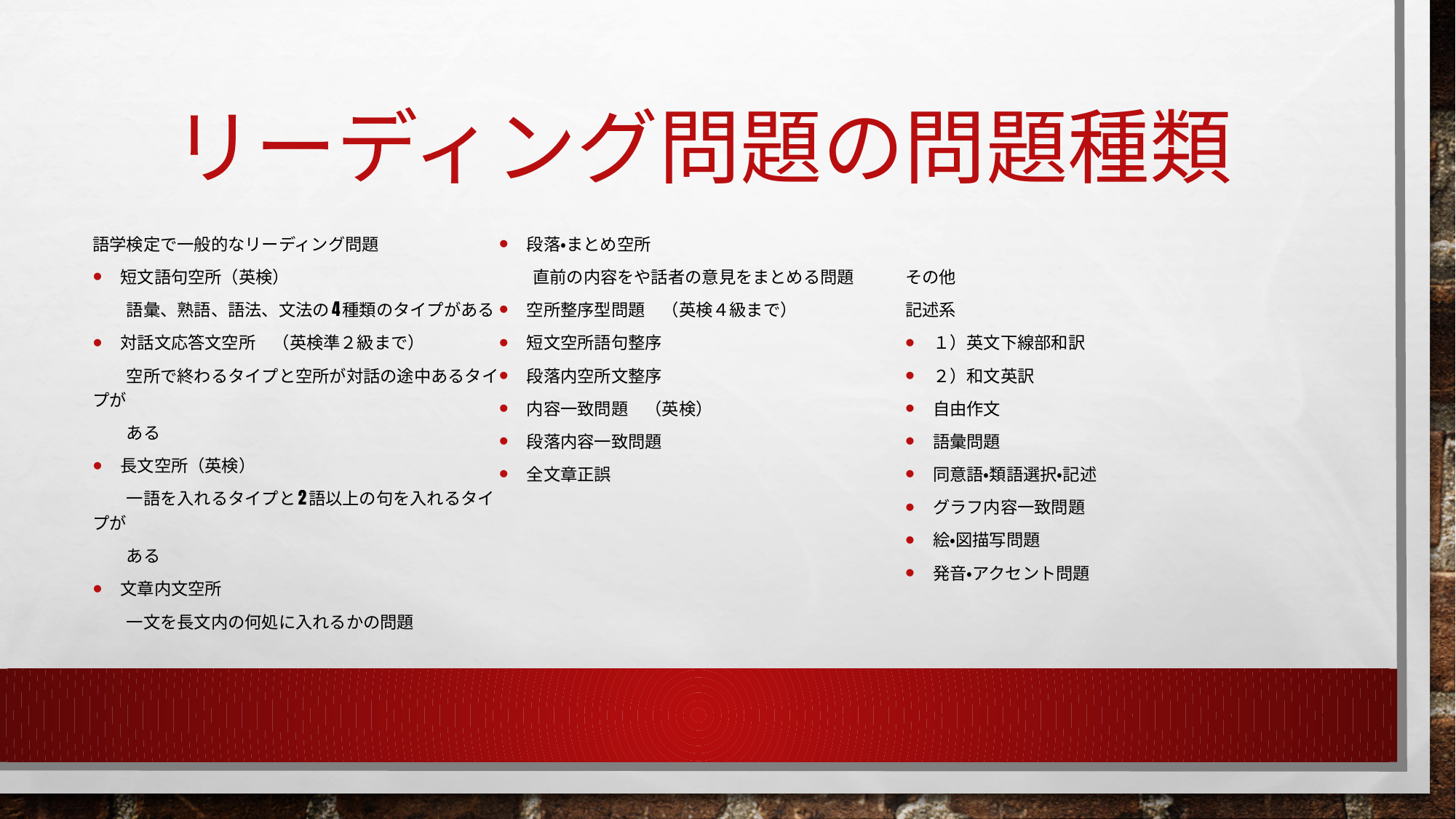

# リーディング問題の問題種類
語学検定で一般的なリーディング問題
短文語句空所（英検）
　　語彙、熟語、語法、文法の4種類のタイプがある
対話文応答文空所　（英検準２級まで）
　　空所で終わるタイプと空所が対話の途中あるタイプが
　　ある
長文空所（英検）
　　一語を入れるタイプと2語以上の句を入れるタイプが
　　ある
文章内文空所
　　一文を長文内の何処に入れるかの問題
段落・まとめ空所
　　直前の内容をや話者の意見をまとめる問題
空所整序型問題　（英検４級まで）
短文空所語句整序
段落内空所文整序
内容一致問題　（英検）
段落内容一致問題
全文章正誤

その他
記述系
１）英文下線部和訳
２）和文英訳
自由作文
語彙問題
同意語・類語選択・記述
グラフ内容一致問題
絵・図描写問題
発音・アクセント問題